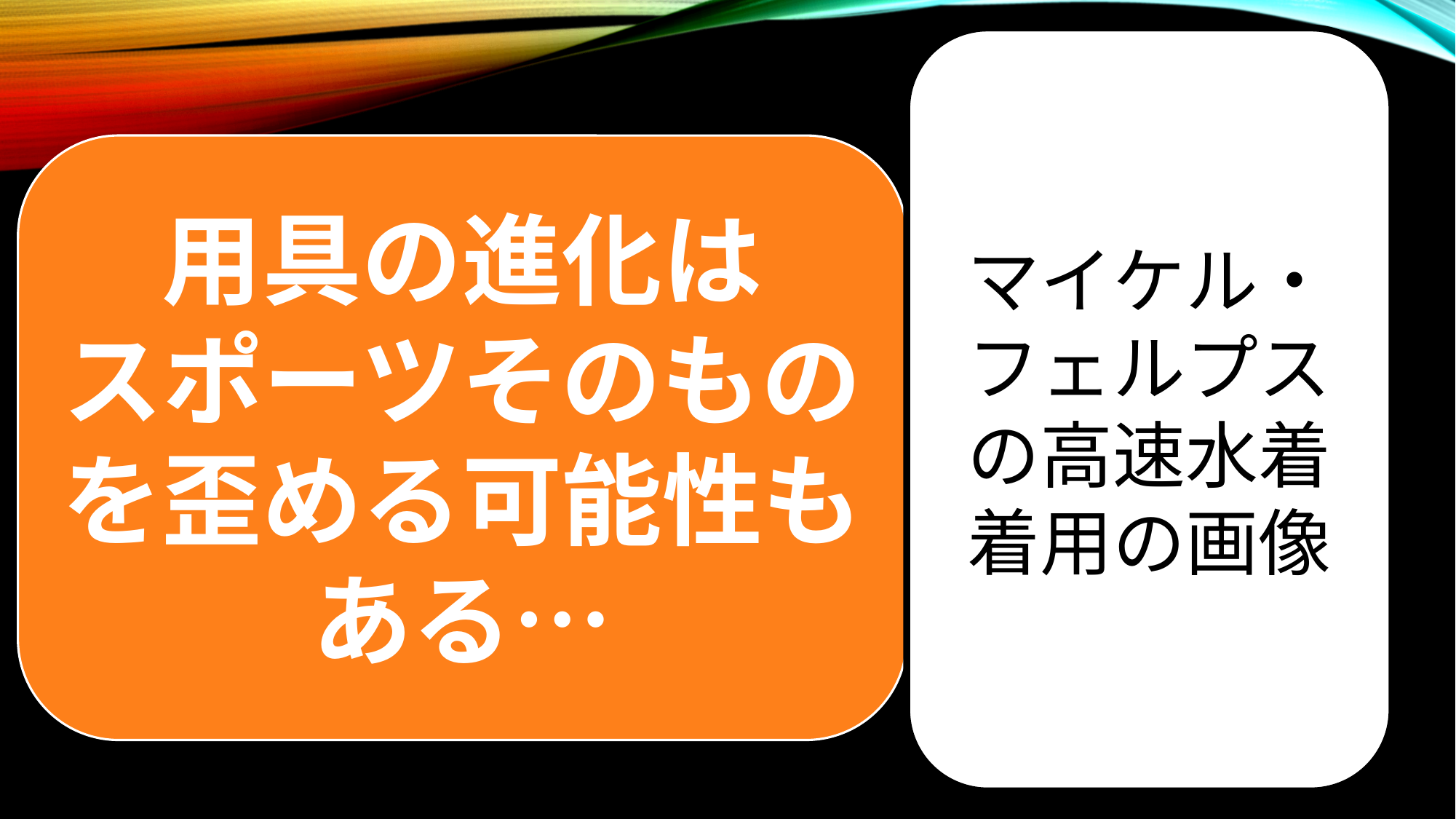

マイケル・フェルプスの高速水着着用の画像
用具の進化は
スポーツそのものを歪める可能性もある…